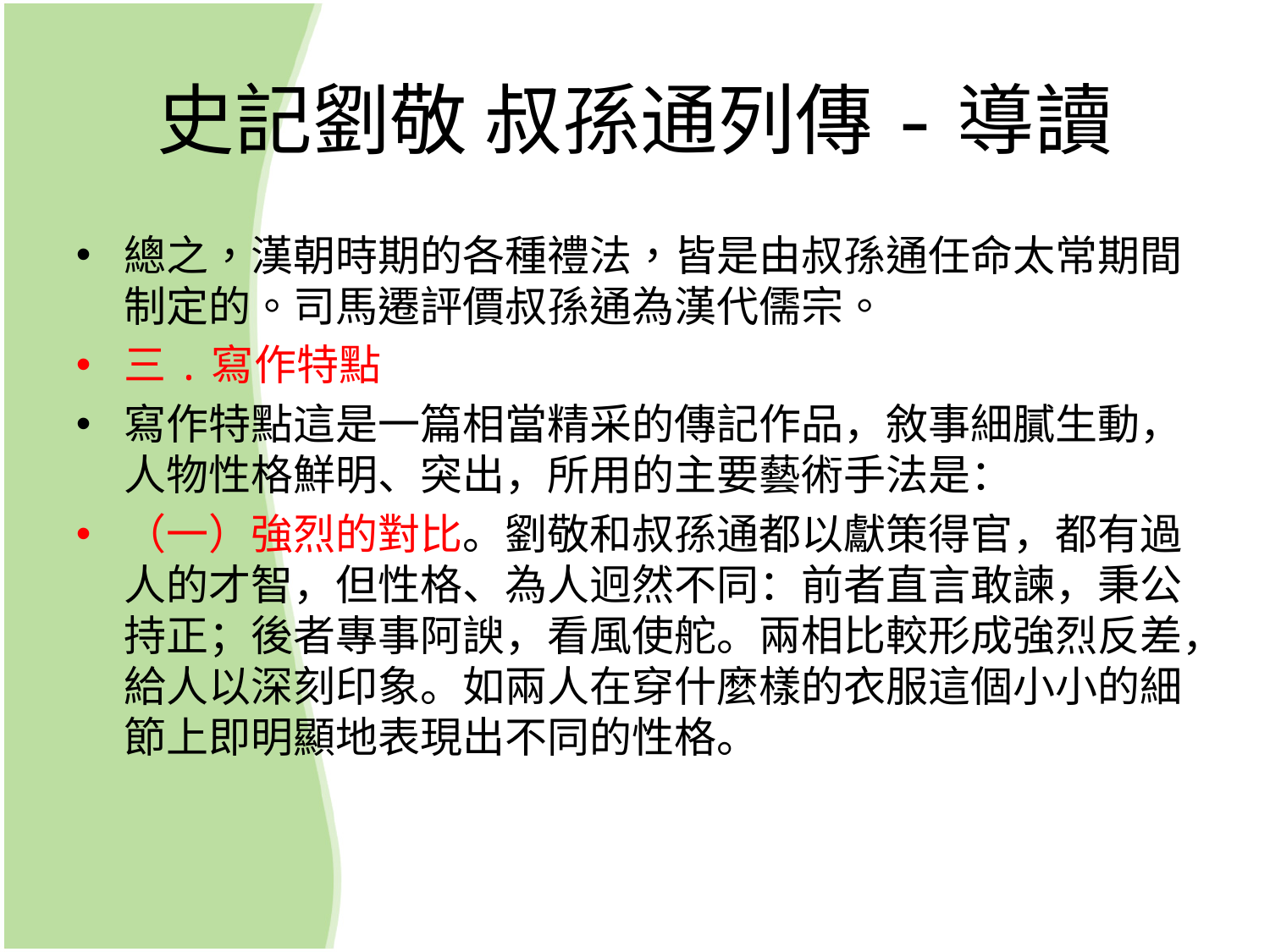

# 史記劉敬 叔孫通列傳-導讀
總之，漢朝時期的各種禮法，皆是由叔孫通任命太常期間制定的。司馬遷評價叔孫通為漢代儒宗。
三.寫作特點
寫作特點這是一篇相當精采的傳記作品，敘事細膩生動，人物性格鮮明、突出，所用的主要藝術手法是：
（一）強烈的對比。劉敬和叔孫通都以獻策得官，都有過人的才智，但性格、為人迥然不同：前者直言敢諫，秉公持正；後者專事阿諛，看風使舵。兩相比較形成強烈反差，給人以深刻印象。如兩人在穿什麼樣的衣服這個小小的細節上即明顯地表現出不同的性格。

（二）傳神的人物語言。傳文中有多處運用人物的語言（包括對話和獨白）來刻畫人物的思想性格，最有代表性的莫過於“定朝儀”一節。